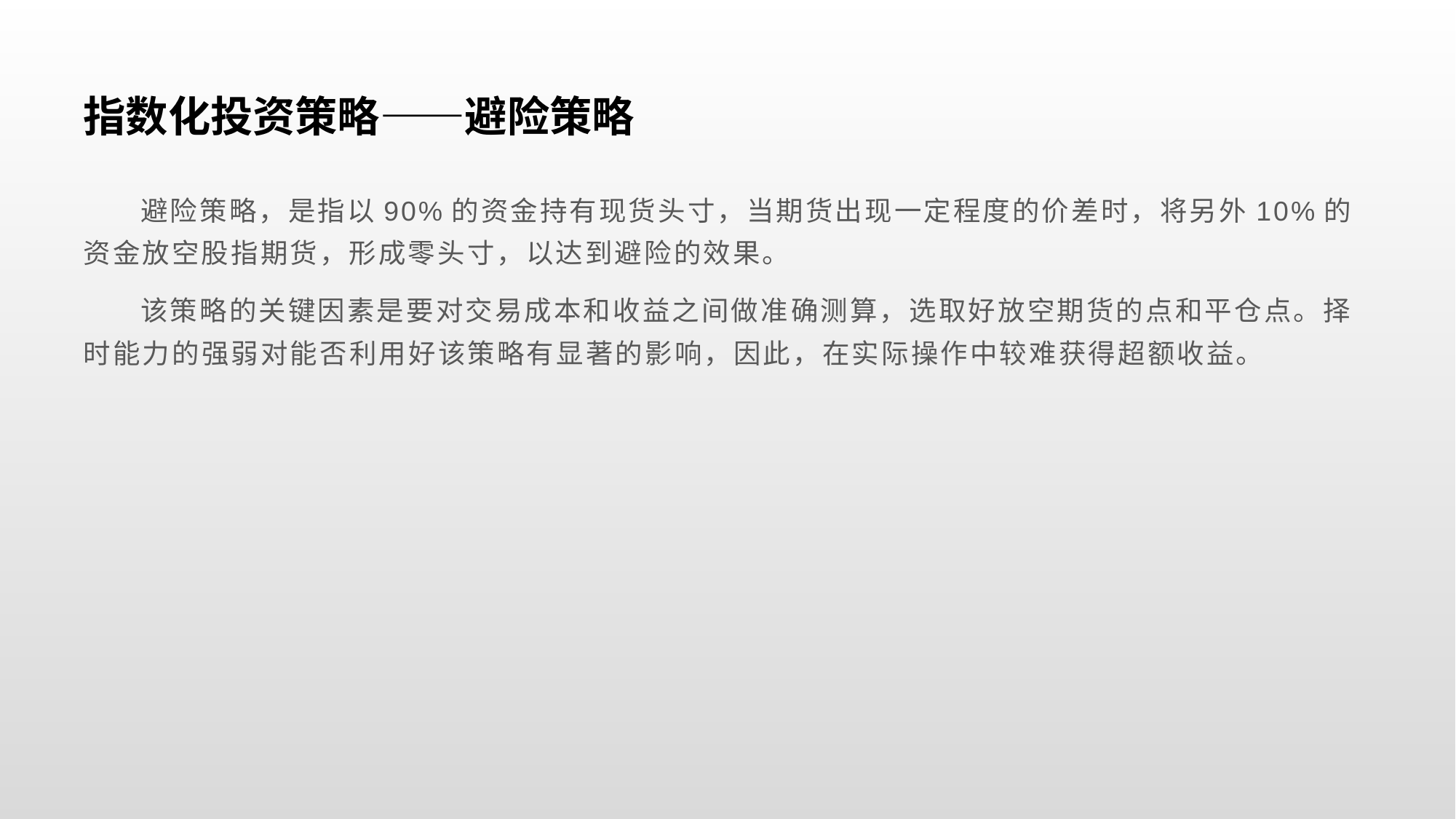

# 指数化投资策略——避险策略
      避险策略，是指以90%的资金持有现货头寸，当期货出现一定程度的价差时，将另外10%的资金放空股指期货，形成零头寸，以达到避险的效果。
      该策略的关键因素是要对交易成本和收益之间做准确测算，选取好放空期货的点和平仓点。择时能力的强弱对能否利用好该策略有显著的影响，因此，在实际操作中较难获得超额收益。